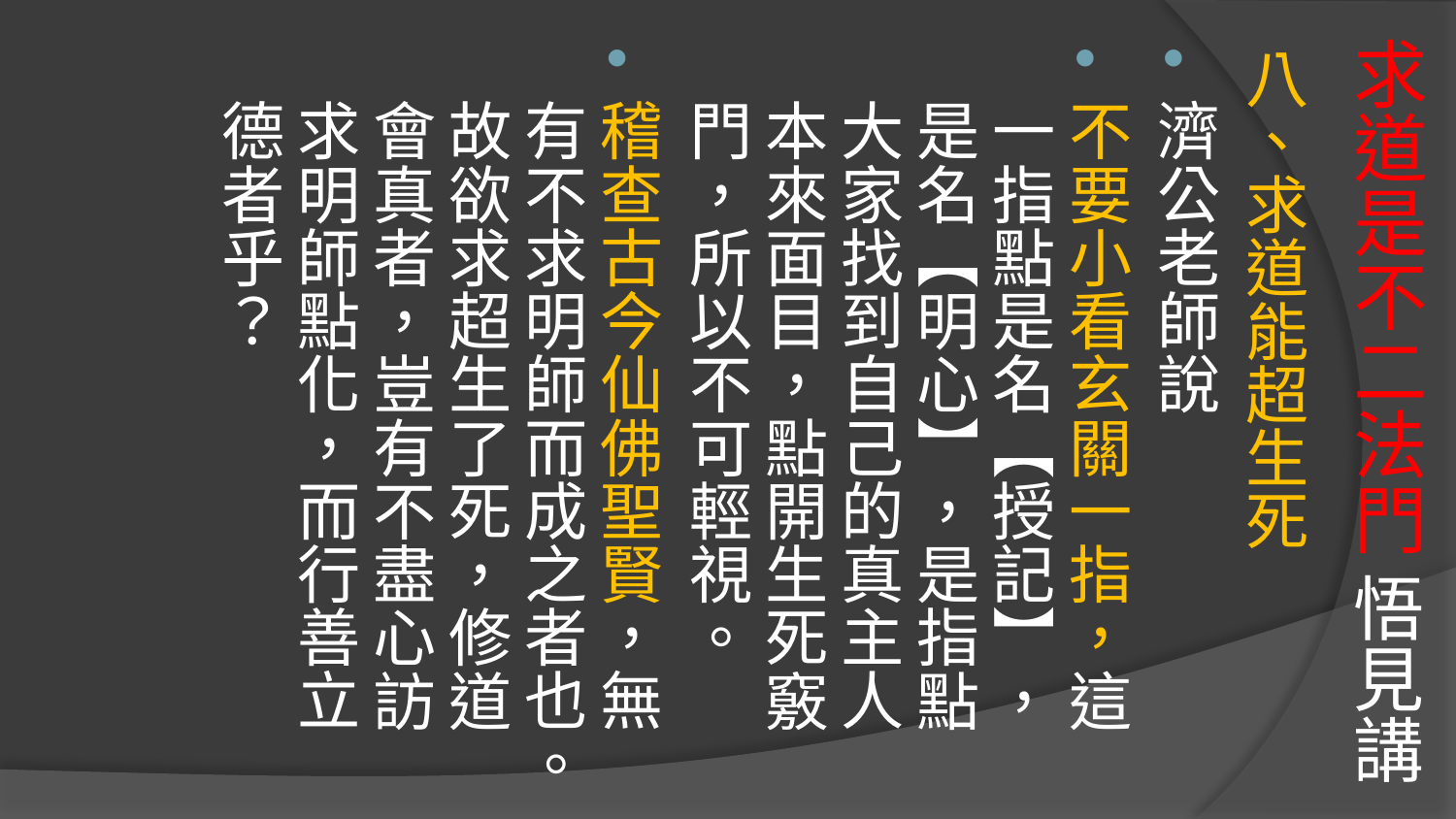

八、求道能超生死
濟公老師說
不要小看玄關一指，這一指點是名【授記】，是名【明心】，是指點大家找到自己的真主人本來面目，點開生死竅門，所以不可輕視。
稽查古今仙佛聖賢，無有不求明師而成之者也。故欲求超生了死，修道會真者，豈有不盡心訪求明師點化，而行善立德者乎？

# 求道是不二法門 悟見講